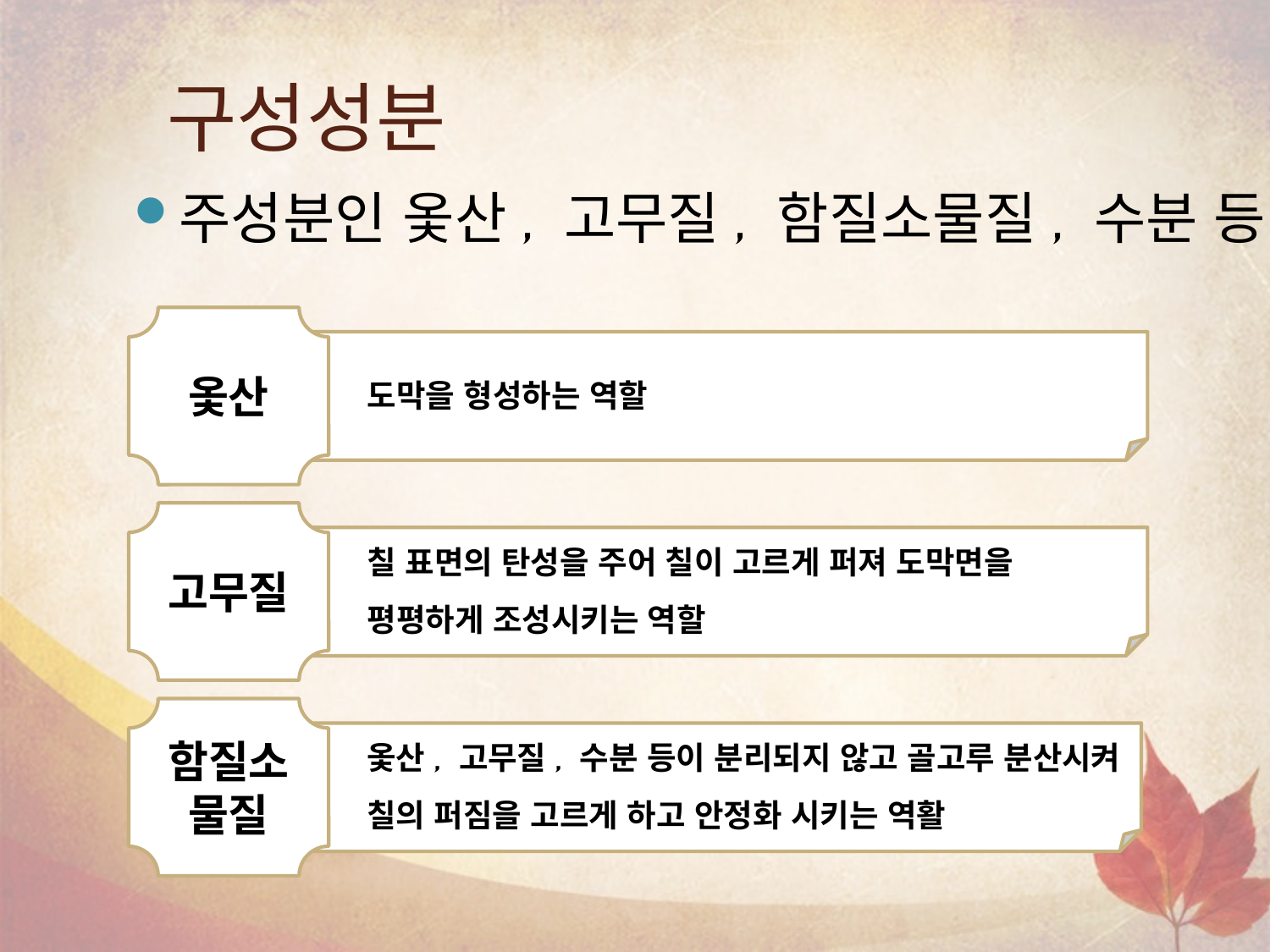

# 구성성분
주성분인 옻산, 고무질, 함질소물질, 수분 등

옻산
도막을 형성하는 역할
고무질
칠 표면의 탄성을 주어 칠이 고르게 퍼져 도막면을 평평하게 조성시키는 역할
함질소물질
옻산, 고무질, 수분 등이 분리되지 않고 골고루 분산시켜 칠의 퍼짐을 고르게 하고 안정화 시키는 역활